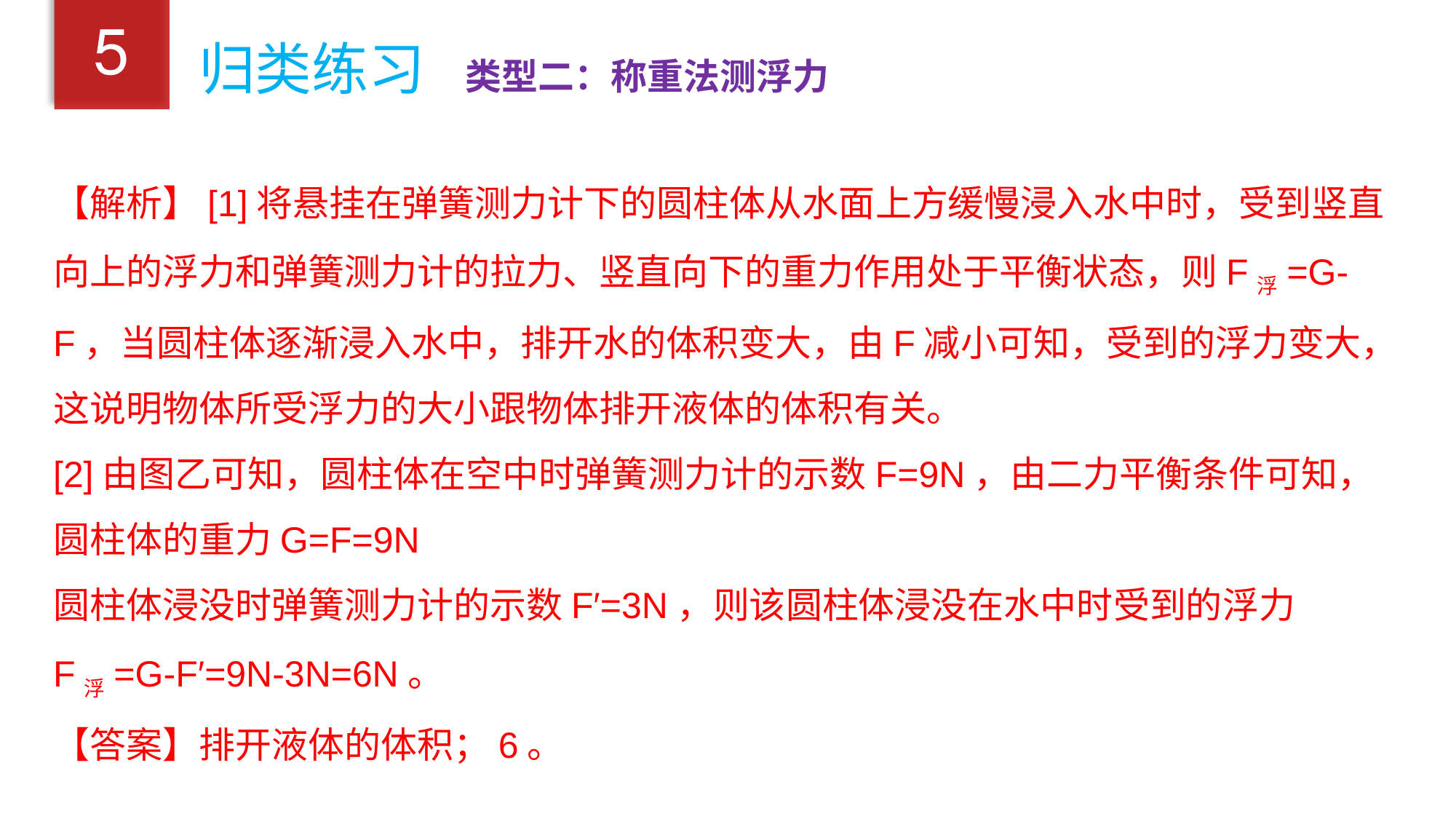

5
归类练习
类型二：称重法测浮力
【解析】[1]将悬挂在弹簧测力计下的圆柱体从水面上方缓慢浸入水中时，受到竖直向上的浮力和弹簧测力计的拉力、竖直向下的重力作用处于平衡状态，则F浮=G-F，当圆柱体逐渐浸入水中，排开水的体积变大，由F减小可知，受到的浮力变大，这说明物体所受浮力的大小跟物体排开液体的体积有关。
[2]由图乙可知，圆柱体在空中时弹簧测力计的示数F=9N，由二力平衡条件可知，圆柱体的重力G=F=9N
圆柱体浸没时弹簧测力计的示数F′=3N，则该圆柱体浸没在水中时受到的浮力
F浮=G-F′=9N-3N=6N。
【答案】排开液体的体积；6。